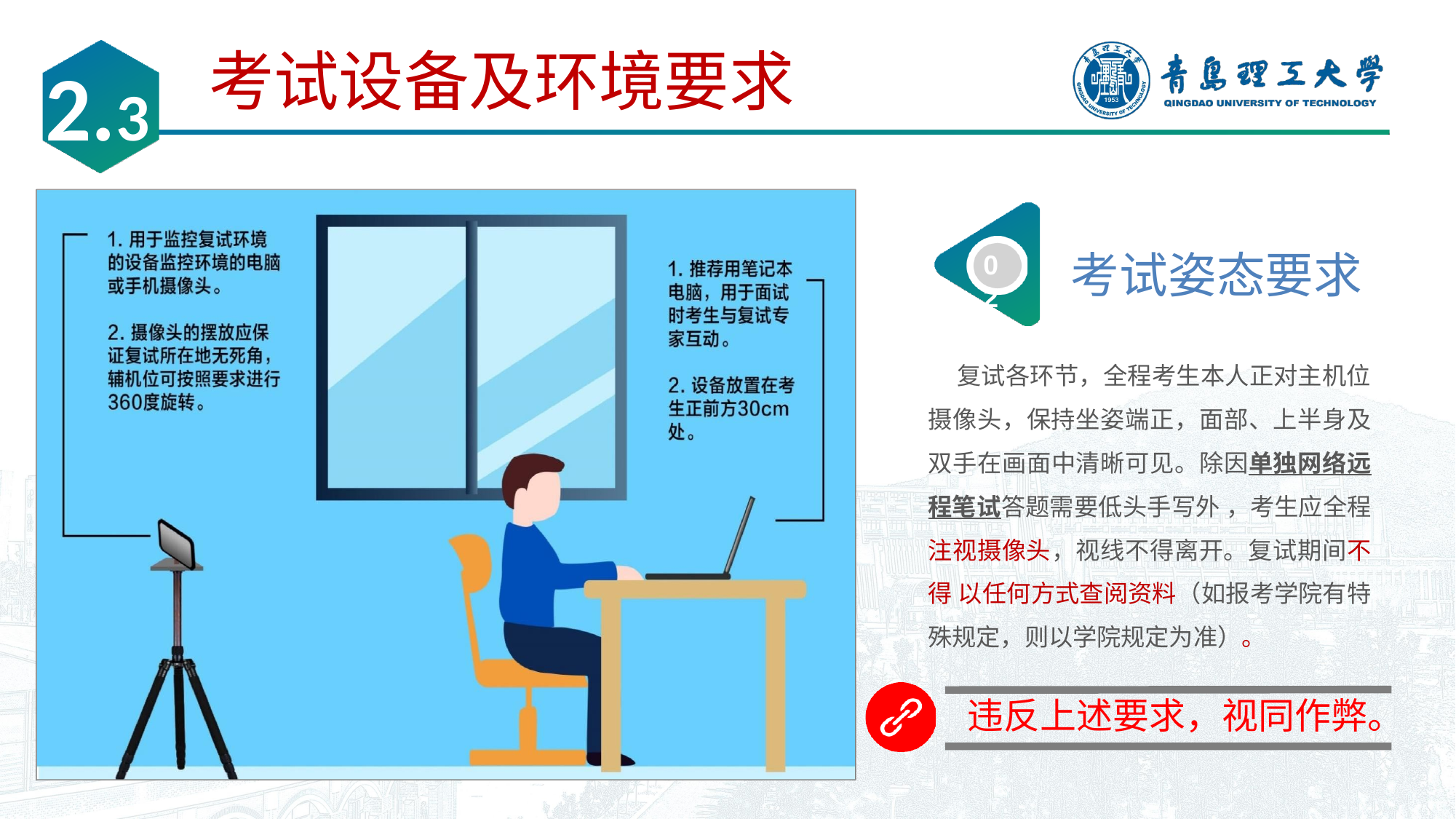

# 考试设备及环境要求
2.3

考试姿态要求
02
    复试各环节，全程考生本人正对主机位摄像头，保持坐姿端正，面部、上半身及双手在画面中清晰可见。除因单独网络远程笔试答题需要低头手写外 ，考生应全程注视摄像头，视线不得离开。复试期间不得 以任何方式查阅资料（如报考学院有特殊规定，则以学院规定为准）。

违反上述要求，视同作弊。